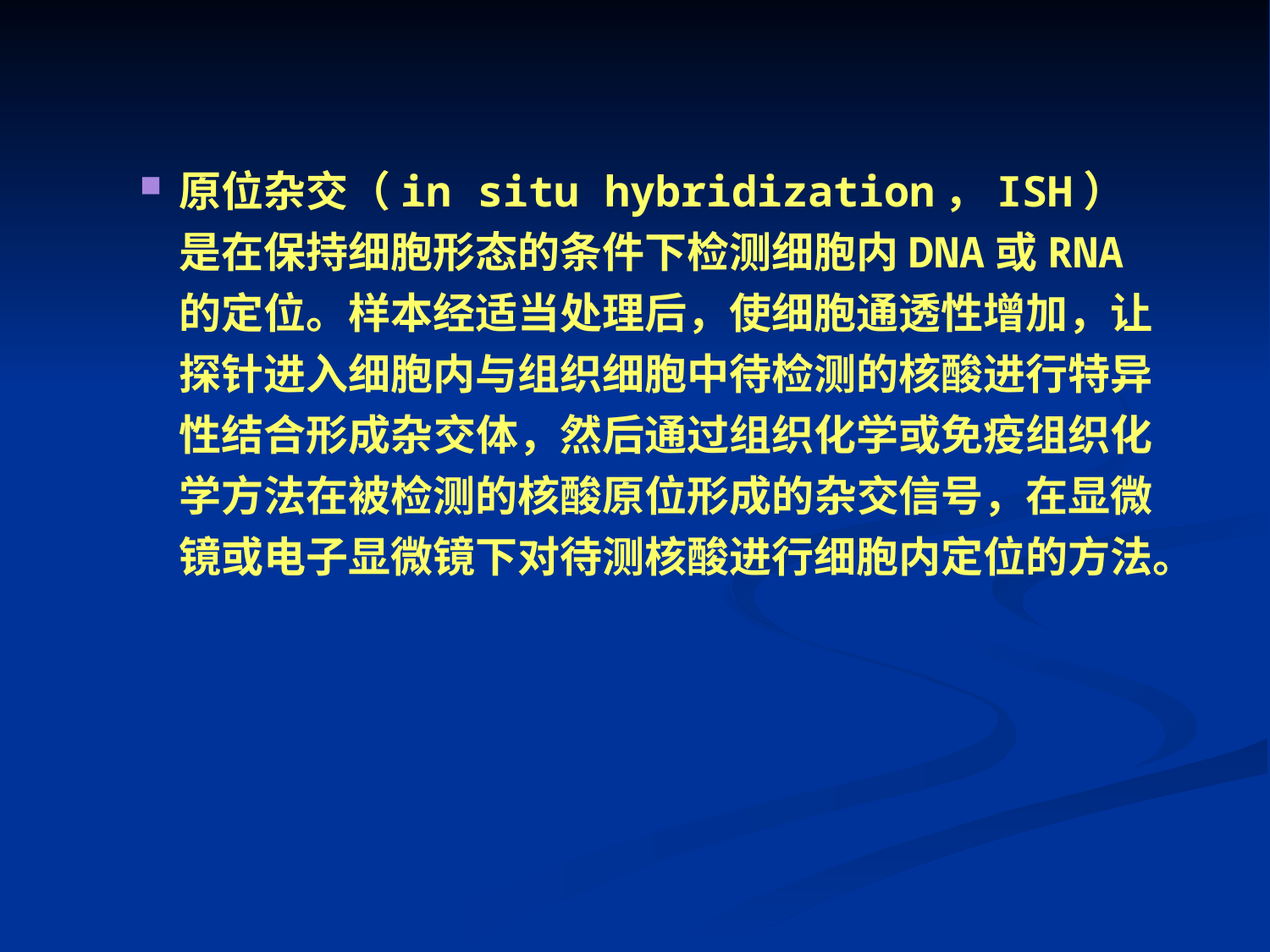

原位杂交（in situ hybridization，ISH）是在保持细胞形态的条件下检测细胞内DNA或RNA的定位。样本经适当处理后，使细胞通透性增加，让探针进入细胞内与组织细胞中待检测的核酸进行特异性结合形成杂交体，然后通过组织化学或免疫组织化学方法在被检测的核酸原位形成的杂交信号，在显微镜或电子显微镜下对待测核酸进行细胞内定位的方法。